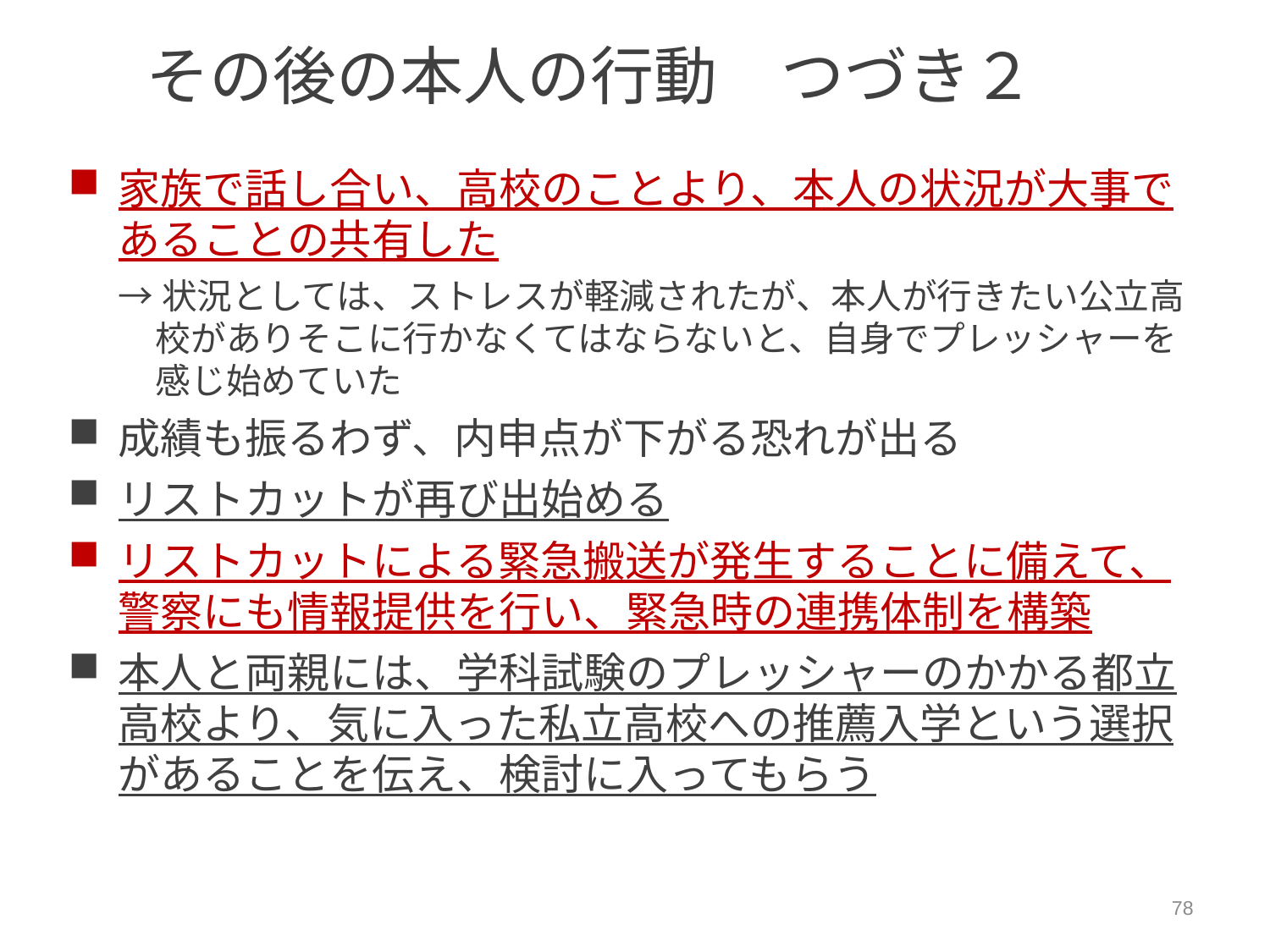

# その後の本人の行動　つづき２
家族で話し合い、高校のことより、本人の状況が大事であることの共有した
→状況としては、ストレスが軽減されたが、本人が行きたい公立高校がありそこに行かなくてはならないと、自身でプレッシャーを感じ始めていた
成績も振るわず、内申点が下がる恐れが出る
リストカットが再び出始める
リストカットによる緊急搬送が発生することに備えて、警察にも情報提供を行い、緊急時の連携体制を構築
本人と両親には、学科試験のプレッシャーのかかる都立高校より、気に入った私立高校への推薦入学という選択があることを伝え、検討に入ってもらう
78